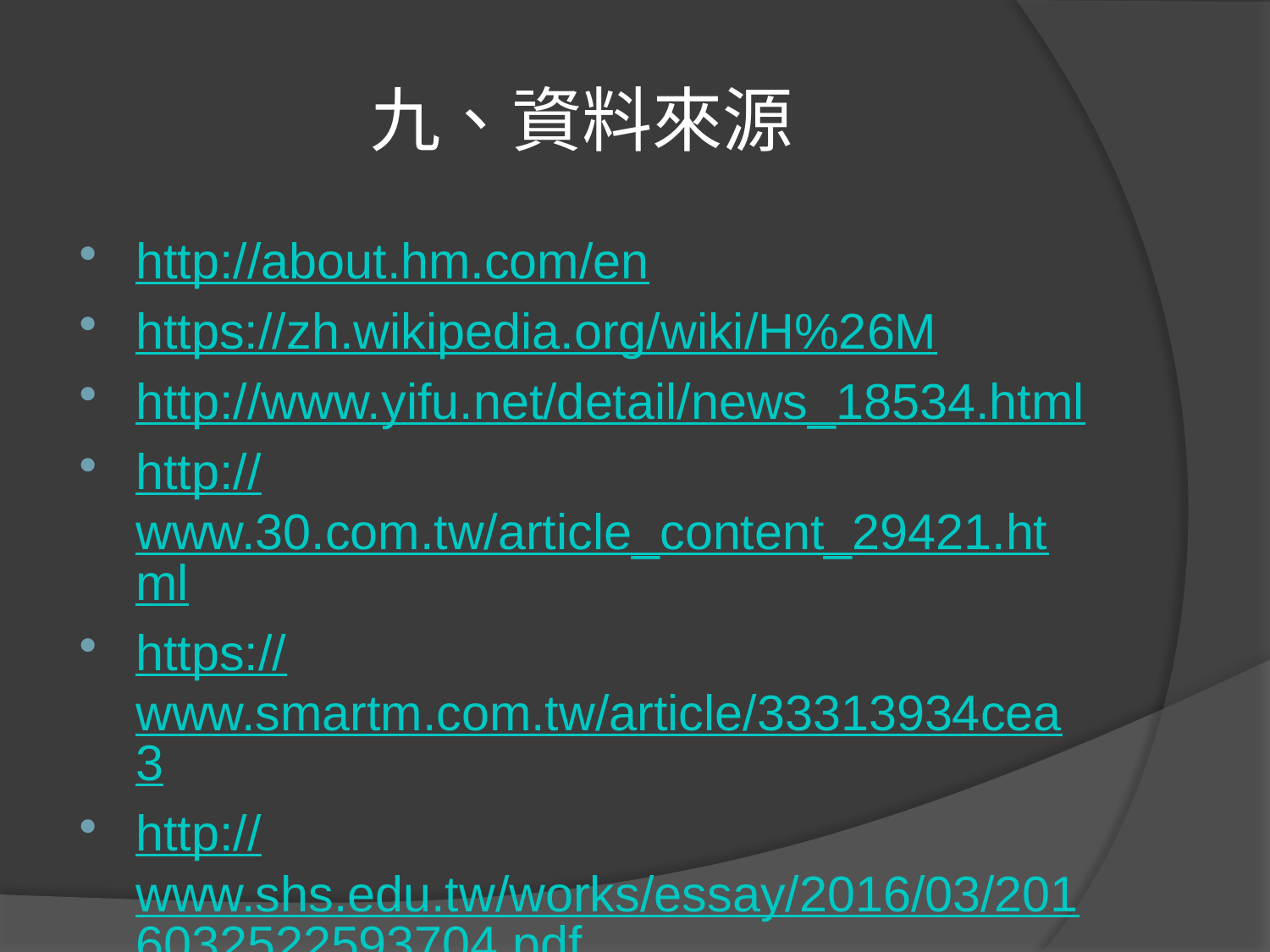

# 九、資料來源
http://about.hm.com/en
https://zh.wikipedia.org/wiki/H%26M
http://www.yifu.net/detail/news_18534.html
http://www.30.com.tw/article_content_29421.html
https://www.smartm.com.tw/article/33313934cea3
http://www.shs.edu.tw/works/essay/2016/03/2016032522593704.pdf